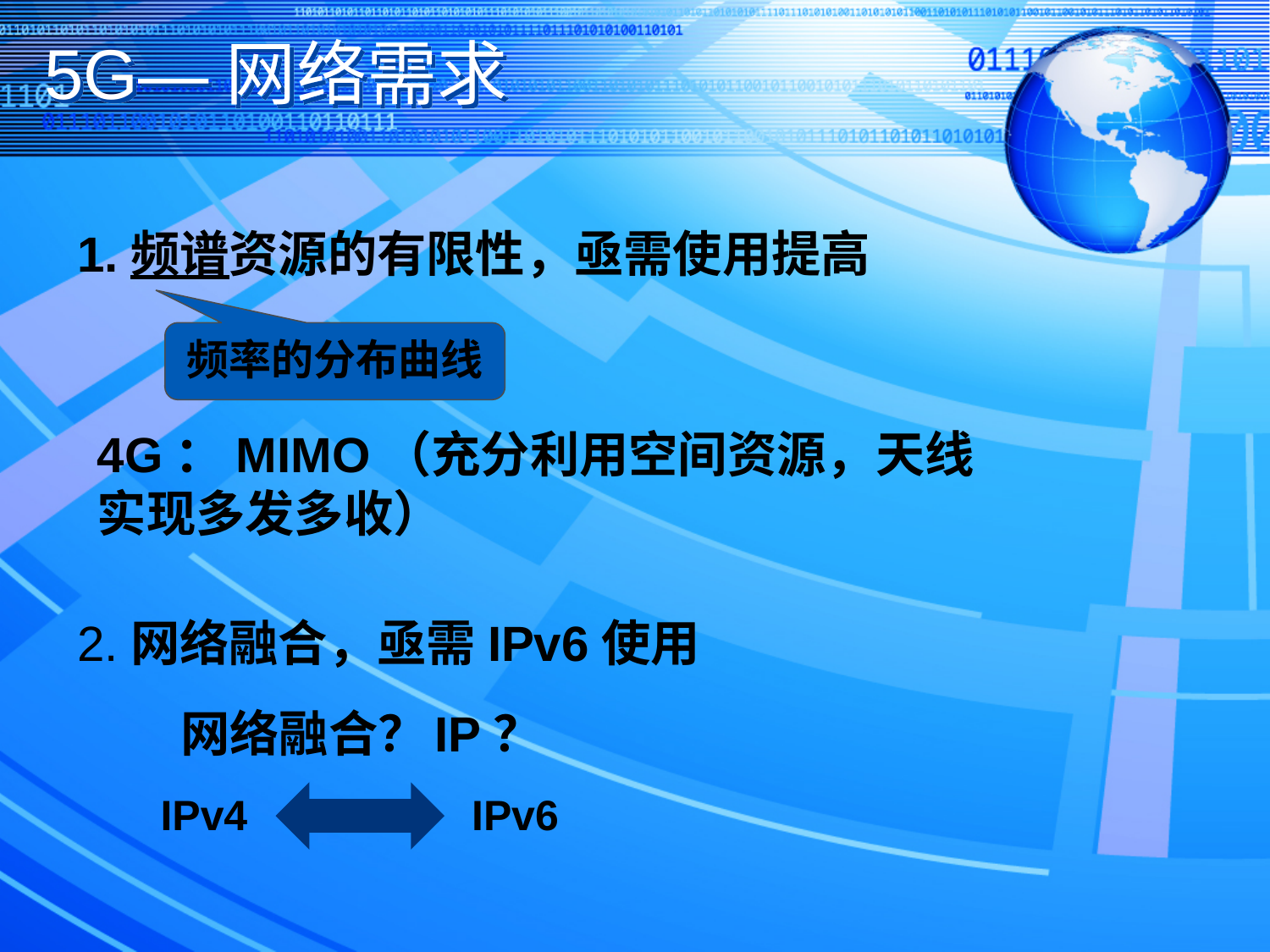

# 5G—网络需求
1.频谱资源的有限性，亟需使用提高
频率的分布曲线
4G：MIMO（充分利用空间资源，天线实现多发多收）
2.网络融合，亟需IPv6使用
网络融合？	IP？
IPv4                   IPv6